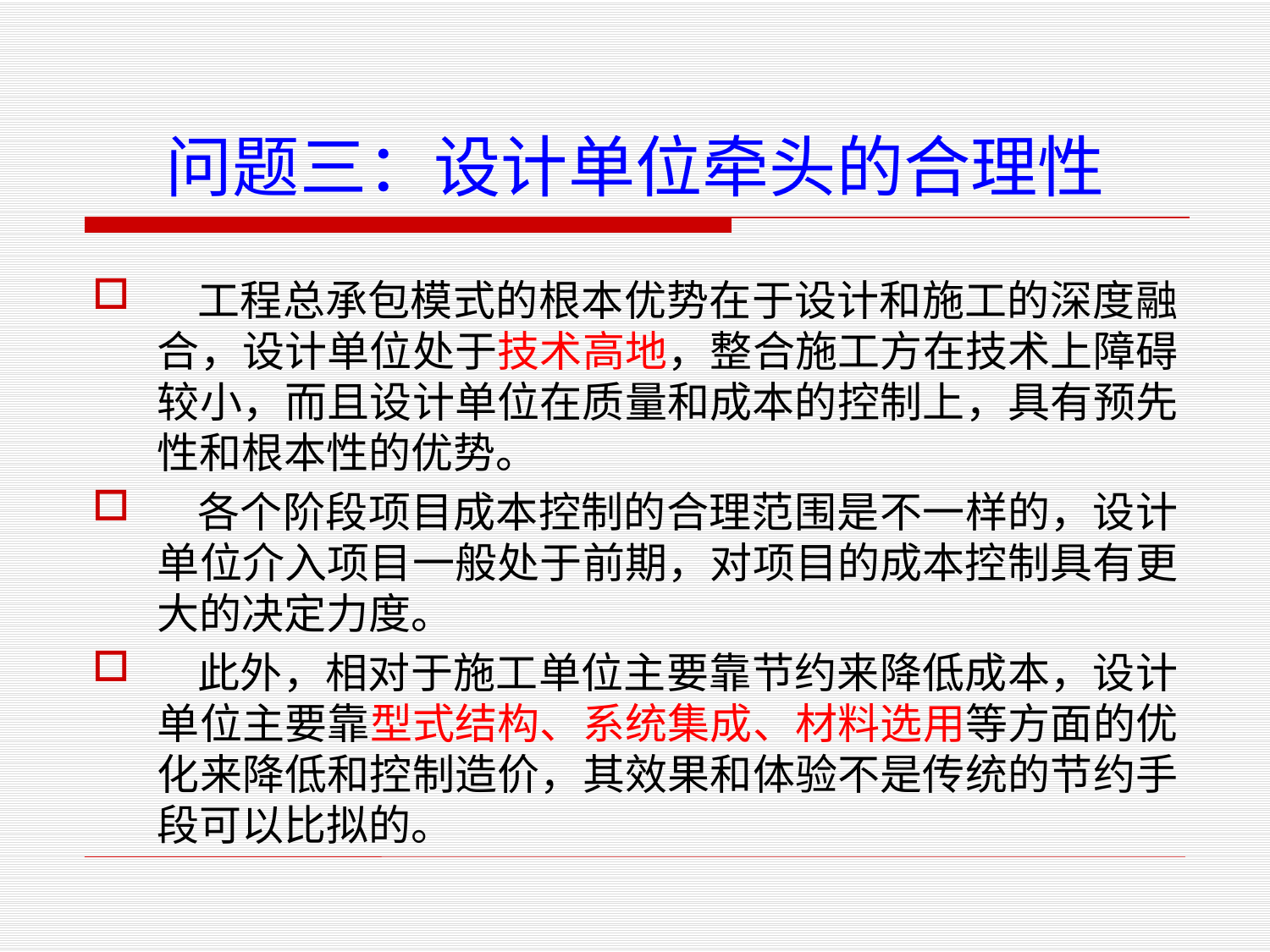

# 问题三：设计单位牵头的合理性
   工程总承包模式的根本优势在于设计和施工的深度融合，设计单位处于技术高地，整合施工方在技术上障碍较小，而且设计单位在质量和成本的控制上，具有预先性和根本性的优势。
   各个阶段项目成本控制的合理范围是不一样的，设计单位介入项目一般处于前期，对项目的成本控制具有更大的决定力度。
   此外，相对于施工单位主要靠节约来降低成本，设计单位主要靠型式结构、系统集成、材料选用等方面的优化来降低和控制造价，其效果和体验不是传统的节约手段可以比拟的。